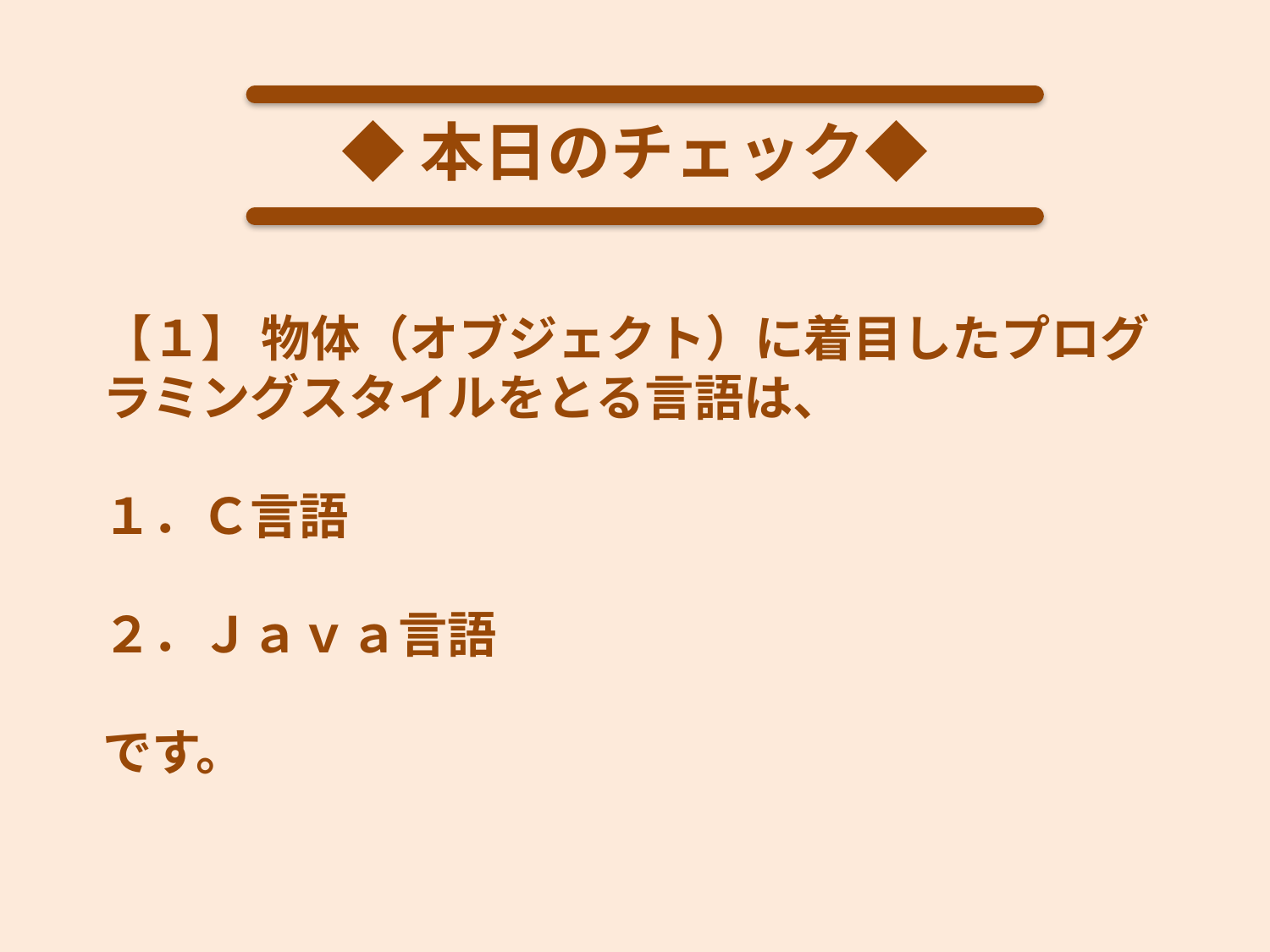

◆本日のチェック◆

【１】 物体（オブジェクト）に着目したプログラミングスタイルをとる言語は、

１．Ｃ言語

２．Ｊａｖａ言語

です。